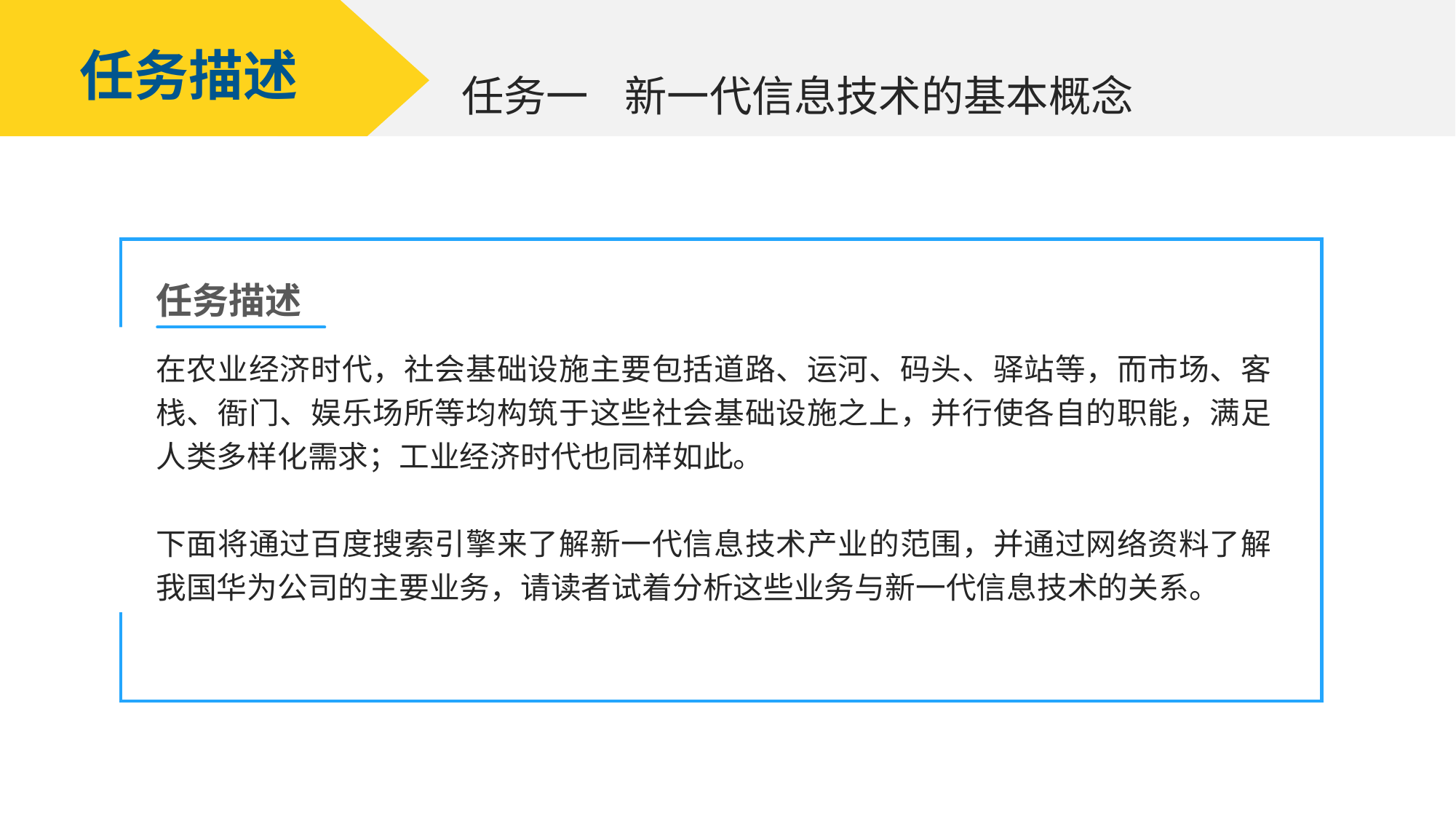

任务描述
新一代信息技术的基本概念
任务一

任务描述

在农业经济时代，社会基础设施主要包括道路、运河、码头、驿站等，而市场、客栈、衙门、娱乐场所等均构筑于这些社会基础设施之上，并行使各自的职能，满足人类多样化需求；工业经济时代也同样如此。

下面将通过百度搜索引擎来了解新一代信息技术产业的范围，并通过网络资料了解我国华为公司的主要业务，请读者试着分析这些业务与新一代信息技术的关系。